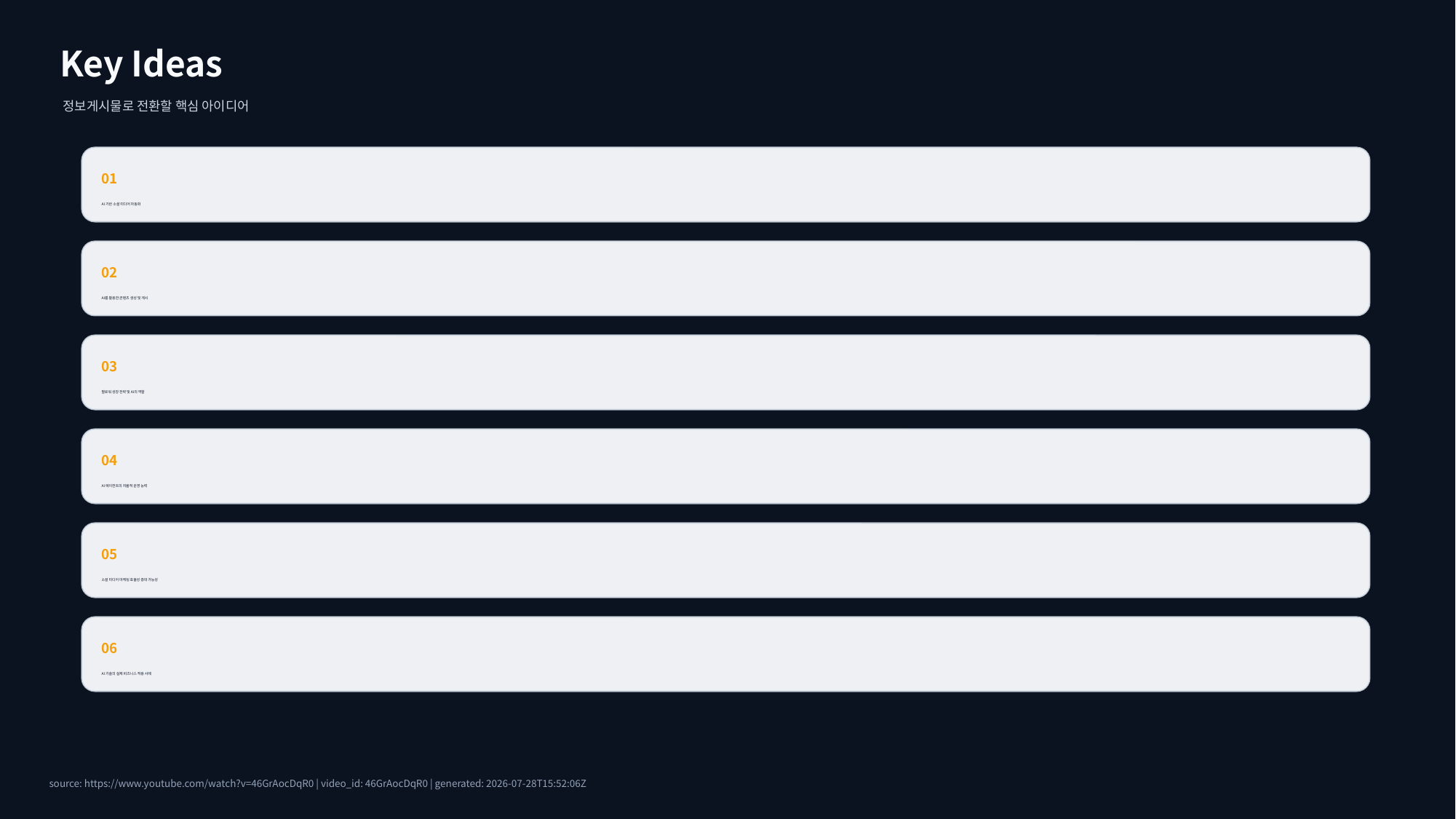

Key Ideas
정보게시물로 전환할 핵심 아이디어

01
AI 기반 소셜 미디어 자동화

02
AI를 활용한 콘텐츠 생성 및 게시

03
팔로워 성장 전략 및 AI의 역할

04
AI 에이전트의 자율적 운영 능력

05
소셜 미디어 마케팅 효율성 증대 가능성

06
AI 기술의 실제 비즈니스 적용 사례
source: https://www.youtube.com/watch?v=46GrAocDqR0 | video_id: 46GrAocDqR0 | generated: 2026-07-28T15:52:06Z